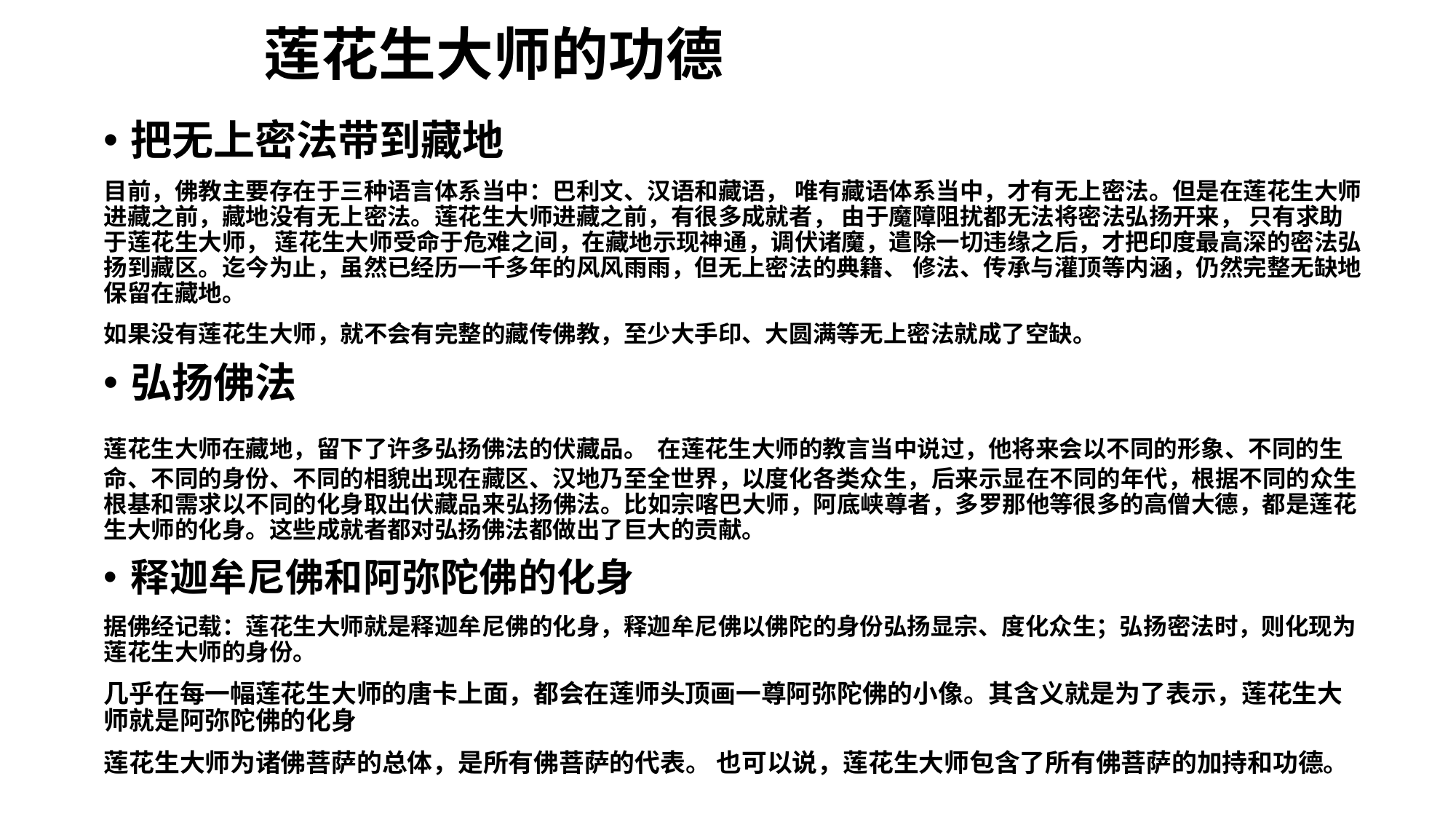

# 莲花生大师的功德
把无上密法带到藏地
目前，佛教主要存在于三种语言体系当中：巴利文、汉语和藏语， 唯有藏语体系当中，才有无上密法。但是在莲花生大师进藏之前，藏地没有无上密法。莲花生大师进藏之前，有很多成就者， 由于魔障阻扰都无法将密法弘扬开来， 只有求助于莲花生大师， 莲花生大师受命于危难之间，在藏地示现神通，调伏诸魔，遣除一切违缘之后，才把印度最高深的密法弘扬到藏区。迄今为止，虽然已经历一千多年的风风雨雨，但无上密法的典籍、 修法、传承与灌顶等内涵，仍然完整无缺地保留在藏地。
如果没有莲花生大师，就不会有完整的藏传佛教，至少大手印、大圆满等无上密法就成了空缺。
弘扬佛法
莲花生大师在藏地，留下了许多弘扬佛法的伏藏品。 在莲花生大师的教言当中说过，他将来会以不同的形象、不同的生命、不同的身份、不同的相貌出现在藏区、汉地乃至全世界，以度化各类众生，后来示显在不同的年代，根据不同的众生根基和需求以不同的化身取出伏藏品来弘扬佛法。比如宗喀巴大师，阿底峡尊者，多罗那他等很多的高僧大德，都是莲花生大师的化身。这些成就者都对弘扬佛法都做出了巨大的贡献。
释迦牟尼佛和阿弥陀佛的化身
据佛经记载：莲花生大师就是释迦牟尼佛的化身，释迦牟尼佛以佛陀的身份弘扬显宗、度化众生；弘扬密法时，则化现为莲花生大师的身份。
几乎在每一幅莲花生大师的唐卡上面，都会在莲师头顶画一尊阿弥陀佛的小像。其含义就是为了表示，莲花生大师就是阿弥陀佛的化身
莲花生大师为诸佛菩萨的总体，是所有佛菩萨的代表。 也可以说，莲花生大师包含了所有佛菩萨的加持和功德。